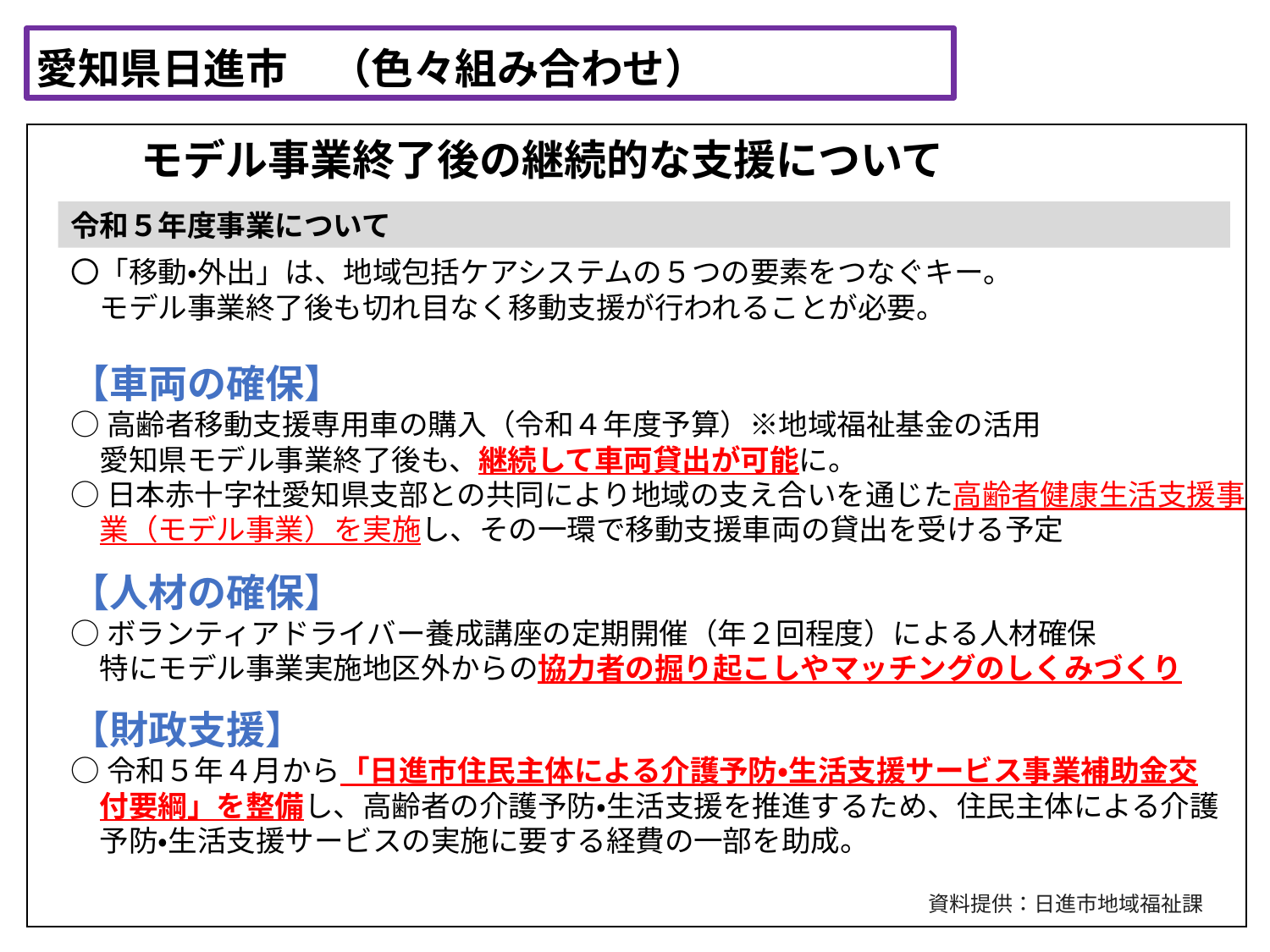

愛知県日進市　（色々組み合わせ）

# モデル事業終了後の継続的な支援について
令和５年度事業について
〇「移動・外出」は、地域包括ケアシステムの５つの要素をつなぐキー。
　モデル事業終了後も切れ目なく移動支援が行われることが必要。

【車両の確保】
○高齢者移動支援専用車の購入（令和４年度予算）※地域福祉基金の活用
　愛知県モデル事業終了後も、継続して車両貸出が可能に。
○日本赤十字社愛知県支部との共同により地域の支え合いを通じた高齢者健康生活支援事
　業（モデル事業）を実施し、その一環で移動支援車両の貸出を受ける予定

【人材の確保】
○ボランティアドライバー養成講座の定期開催（年２回程度）による人材確保
　特にモデル事業実施地区外からの協力者の掘り起こしやマッチングのしくみづくり

【財政支援】
○令和５年４月から「日進市住民主体による介護予防・生活支援サービス事業補助金交
　付要綱」を整備し、高齢者の介護予防・生活支援を推進するため、住民主体による介護
　予防・生活支援サービスの実施に要する経費の一部を助成。
32
資料提供：日進市地域福祉課